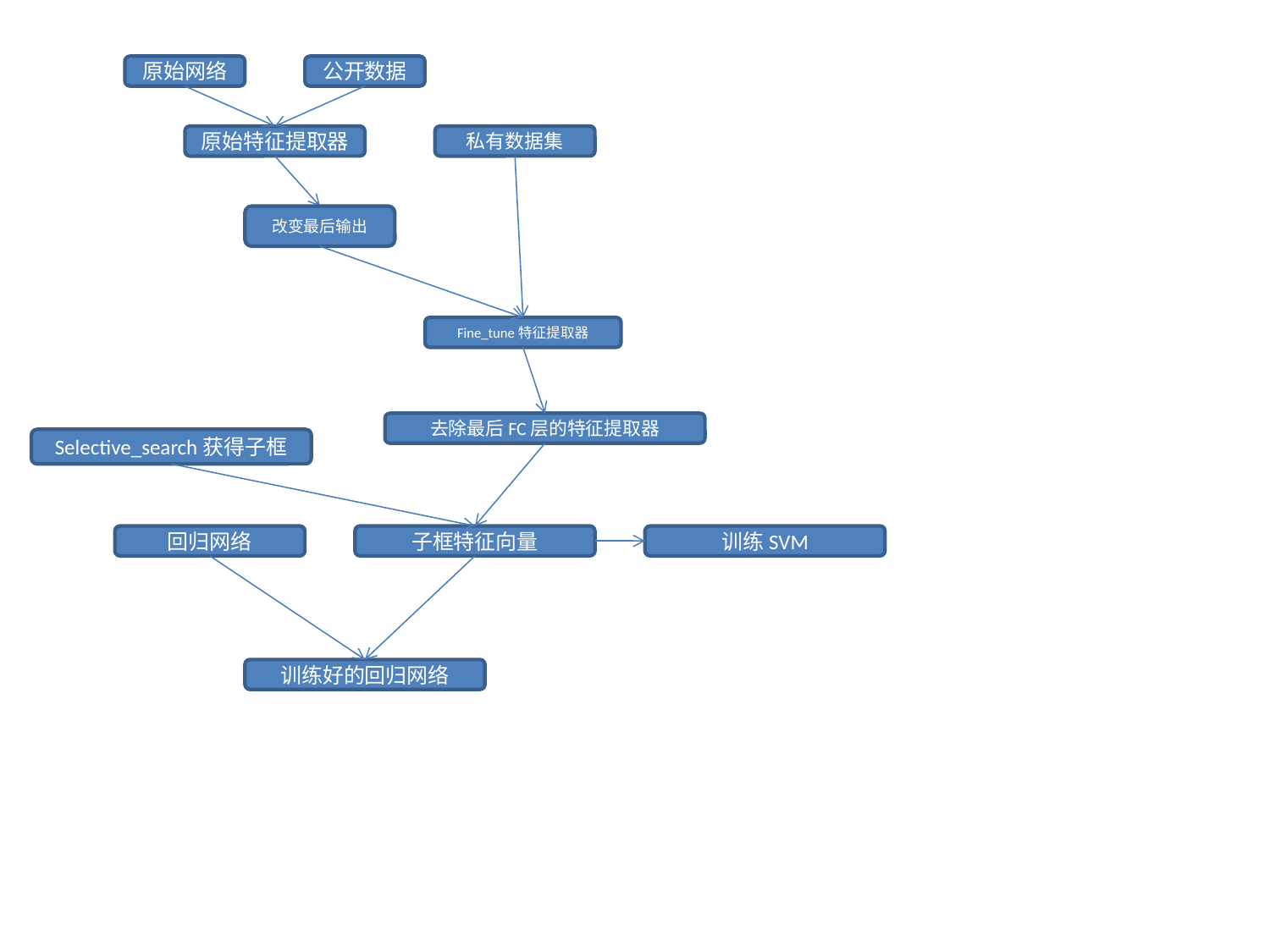

原始网络
公开数据
原始特征提取器
私有数据集
改变最后输出
Fine_tune特征提取器
去除最后FC层的特征提取器
Selective_search获得子框
回归网络
子框特征向量
训练SVM
训练好的回归网络